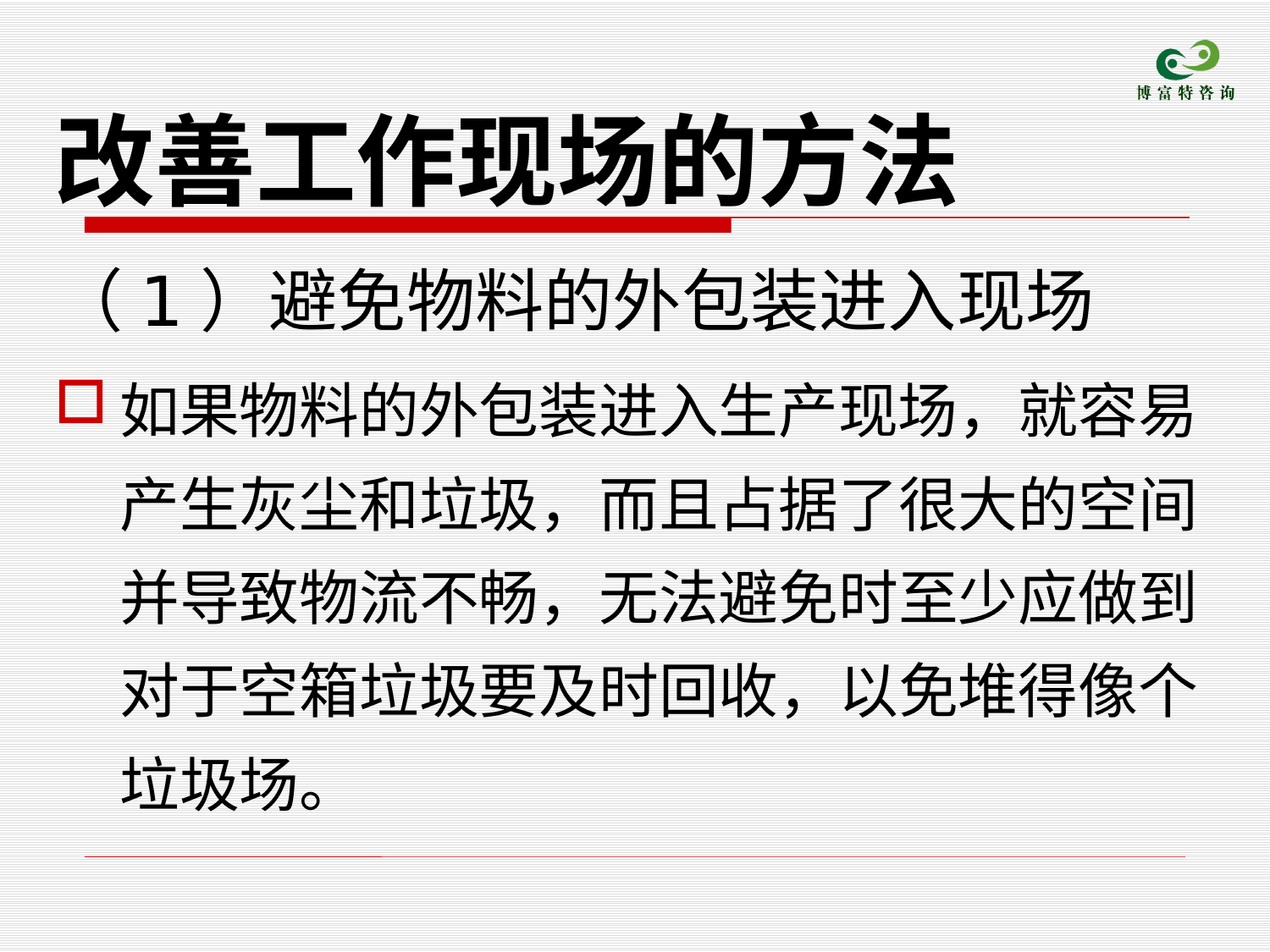

# 改善工作现场的方法
（1）避免物料的外包装进入现场
如果物料的外包装进入生产现场，就容易产生灰尘和垃圾，而且占据了很大的空间并导致物流不畅，无法避免时至少应做到对于空箱垃圾要及时回收，以免堆得像个垃圾场。
702